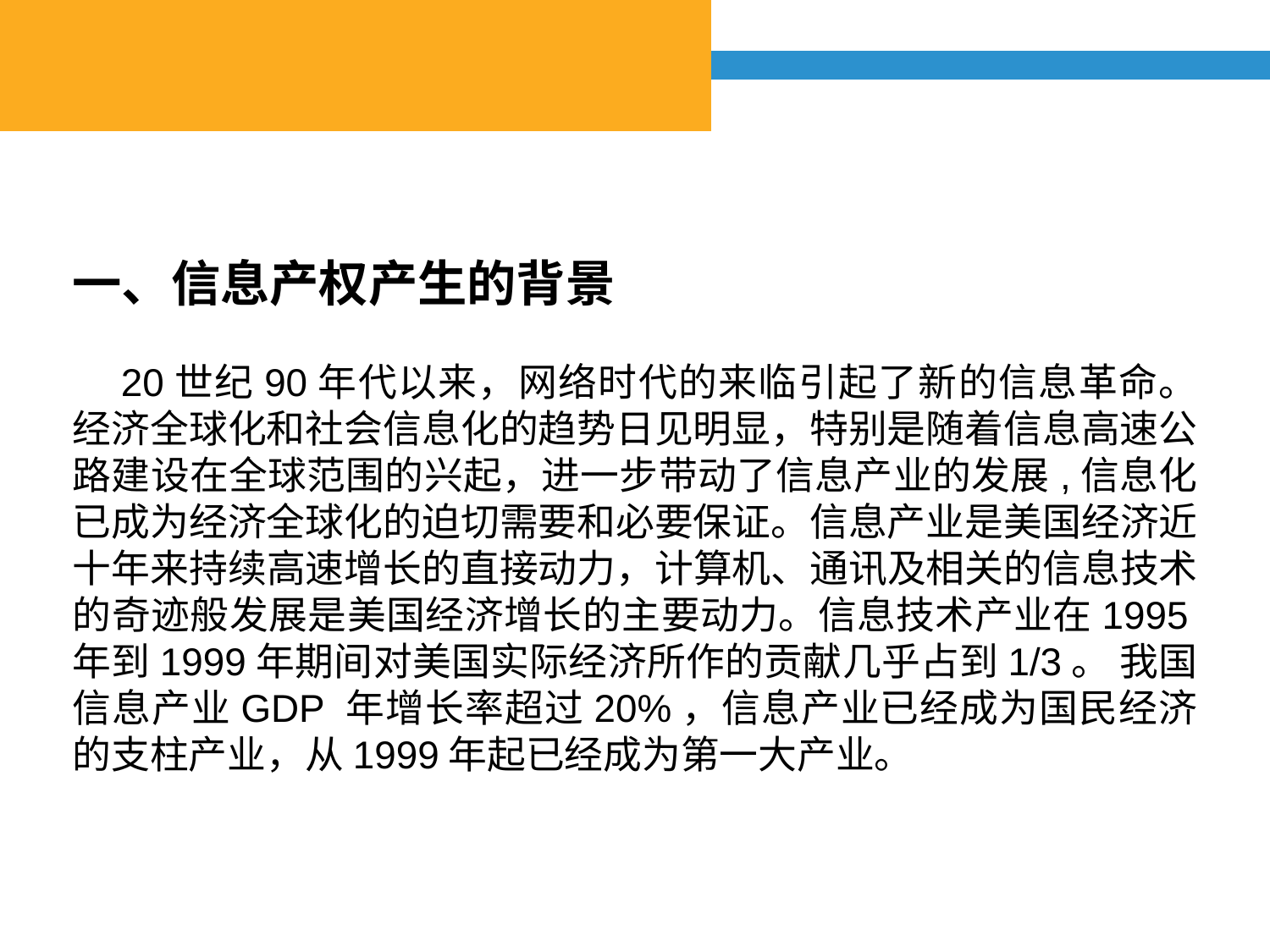

一、信息产权产生的背景

    20世纪90年代以来，网络时代的来临引起了新的信息革命。经济全球化和社会信息化的趋势日见明显，特别是随着信息高速公路建设在全球范围的兴起，进一步带动了信息产业的发展,信息化已成为经济全球化的迫切需要和必要保证。信息产业是美国经济近十年来持续高速增长的直接动力，计算机、通讯及相关的信息技术的奇迹般发展是美国经济增长的主要动力。信息技术产业在1995年到1999年期间对美国实际经济所作的贡献几乎占到1/3。 我国信息产业GDP 年增长率超过20%，信息产业已经成为国民经济的支柱产业，从1999年起已经成为第一大产业。